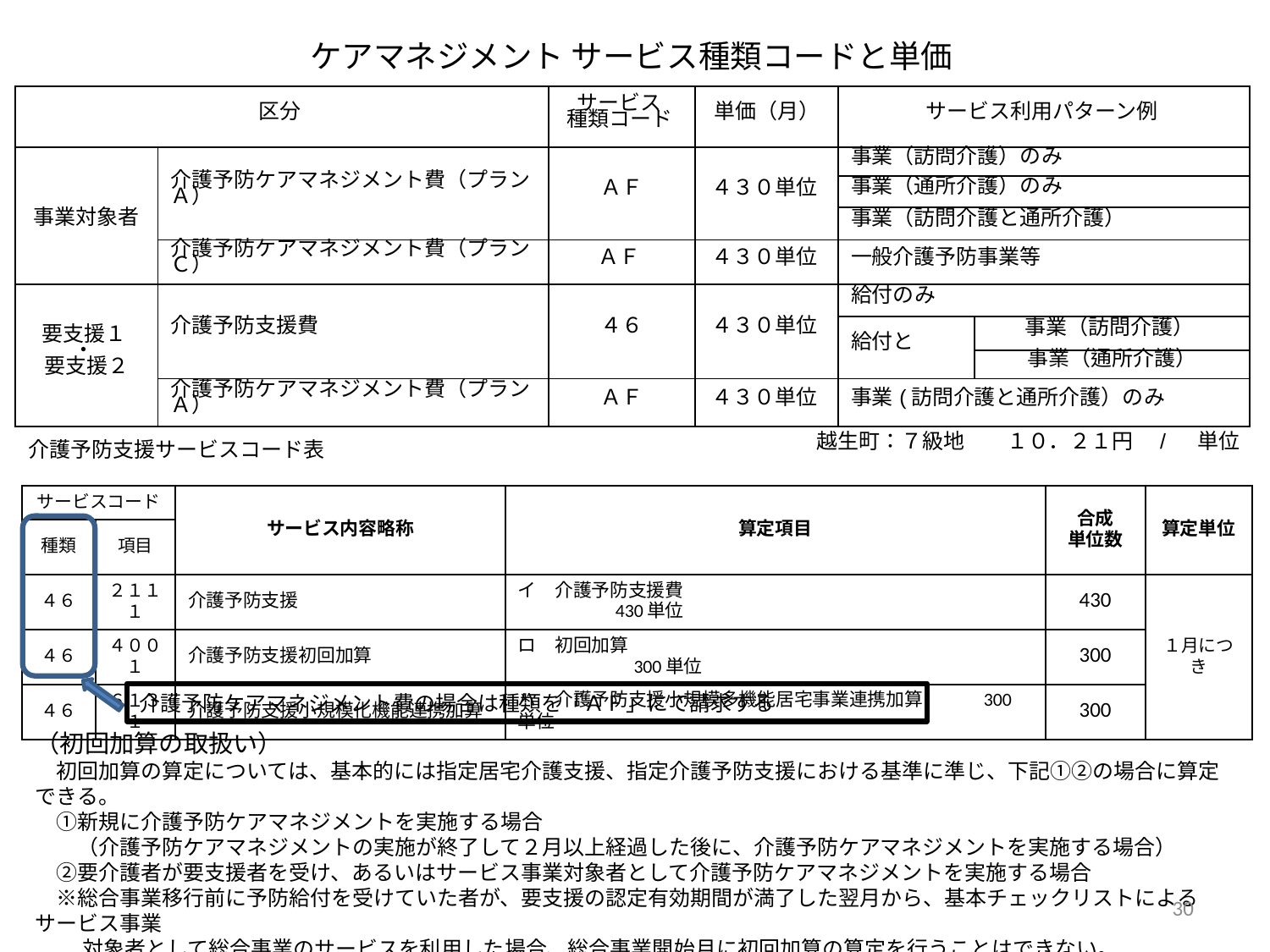

# ケアマネジメント サービス種類コードと単価
| 区分 |  | サービス 種類コード | 単価（月） | サービス利用パターン例 |  |
| --- | --- | --- | --- | --- | --- |
| 事業対象者 | 介護予防ケアマネジメント費（プランＡ） | ＡＦ | ４３０単位 | 事業（訪問介護）のみ |  |
|  |  |  |  | 事業（通所介護）のみ |  |
|  |  |  |  | 事業（訪問介護と通所介護） |  |
|  | 介護予防ケアマネジメント費（プランＣ） | ＡＦ | ４３０単位 | 一般介護予防事業等 |  |
| 要支援１ ・ 要支援２ | 介護予防支援費 | ４６ | ４３０単位 | 給付のみ |  |
|  |  |  |  | 給付と | 事業（訪問介護） |
|  |  |  |  |  | 事業（通所介護） |
|  | 介護予防ケアマネジメント費（プランＡ） | ＡＦ | ４３０単位 | 事業(訪問介護と通所介護）のみ |  |
越生町：７級地　　１０．２１円　/ 　単位
介護予防支援サービスコード表
| サービスコード |  | サービス内容略称 | 算定項目 | 合成 単位数 | 算定単位 |
| --- | --- | --- | --- | --- | --- |
| 種類 | 項目 |  |  |  |  |
| ４６ | ２１１１ | 介護予防支援 | イ　介護予防支援費　　　　　　　　　　　　　　　　　　　　　　　430単位 | 430 | １月につき |
| ４６ | ４００１ | 介護予防支援初回加算 | ロ　初回加算　　　　　　　　　　　　　　　　　　　　　　　　　　　300単位 | 300 |  |
| ４６ | ６１３１ | 介護予防支援小規模化機能連携加算 | ハ　介護予防支援小規模多機能居宅事業連携加算　　　300単位 | 300 |  |

介護予防ケアマネジメント費の場合は種類を「ＡＦ」にて請求する

（初回加算の取扱い）
　初回加算の算定については、基本的には指定居宅介護支援、指定介護予防支援における基準に準じ、下記①②の場合に算定できる。
　①新規に介護予防ケアマネジメントを実施する場合
　　（介護予防ケアマネジメントの実施が終了して２月以上経過した後に、介護予防ケアマネジメントを実施する場合）
　②要介護者が要支援者を受け、あるいはサービス事業対象者として介護予防ケアマネジメントを実施する場合
　※総合事業移行前に予防給付を受けていた者が、要支援の認定有効期間が満了した翌月から、基本チェックリストによるサービス事業
　　 対象者として総合事業のサービスを利用した場合、総合事業開始月に初回加算の算定を行うことはできない。
30